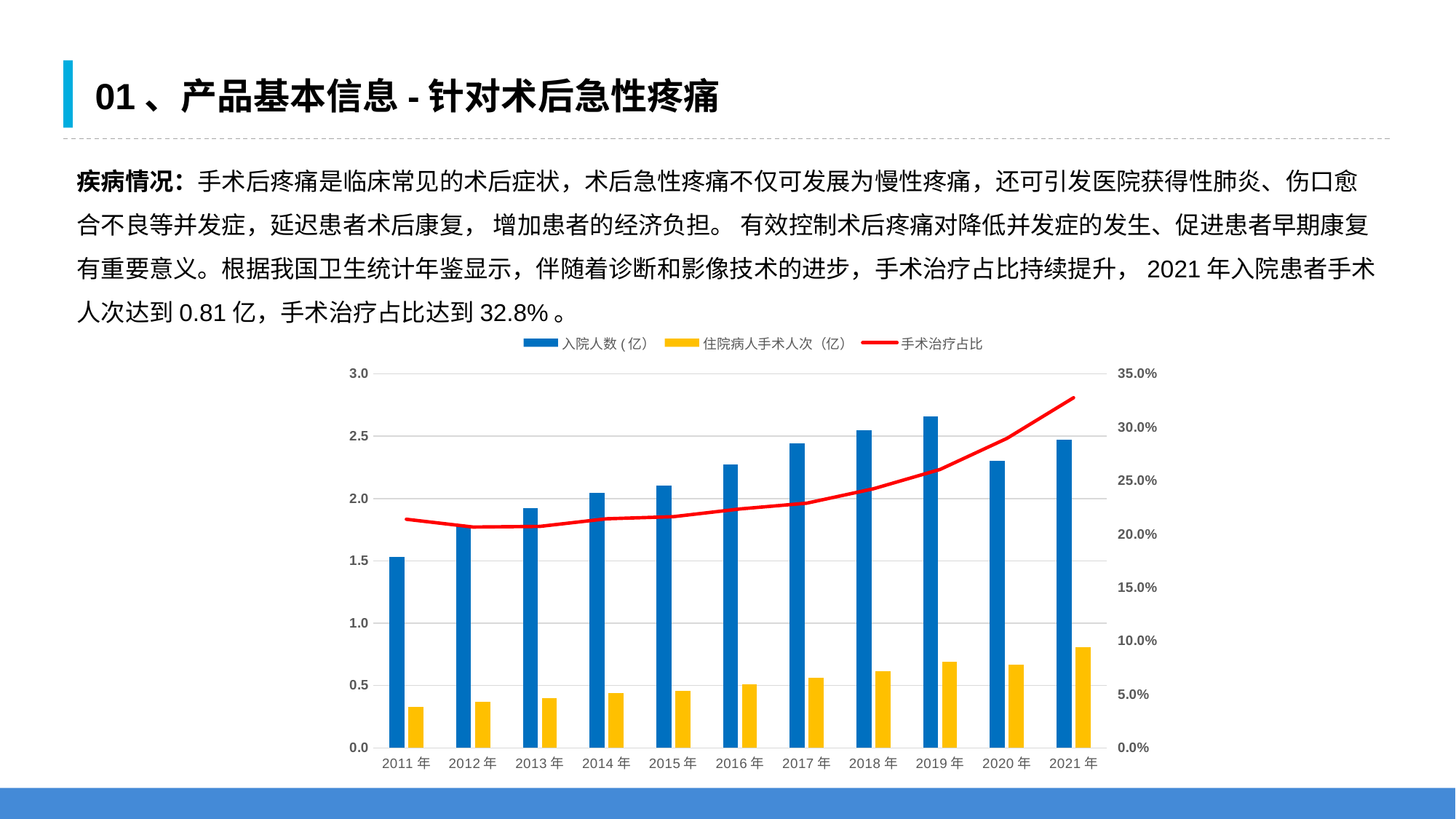

01、产品基本信息-针对术后急性疼痛
疾病情况：手术后疼痛是临床常见的术后症状，术后急性疼痛不仅可发展为慢性疼痛，还可引发医院获得性肺炎、伤口愈合不良等并发症，延迟患者术后康复， 增加患者的经济负担。 有效控制术后疼痛对降低并发症的发生、促进患者早期康复有重要意义。根据我国卫生统计年鉴显示，伴随着诊断和影像技术的进步，手术治疗占比持续提升，2021年入院患者手术人次达到0.81亿，手术治疗占比达到32.8%。

### Chart

| Category | 入院人数(亿） | 住院病人手术人次（亿） | 手术治疗占比 |
|---|---|---|---|
| 2011年 | 1.52976533 | 0.32728749 | 0.213946207030329 |
| 2012年 | 1.78570984 | 0.36902542 | 0.206654749687665 |
| 2013年 | 1.92154557 | 0.39827592 | 0.207268527074276 |
| 2014年 | 2.04411818 | 0.43829194 | 0.214416144960855 |
| 2015年 | 2.10537715 | 0.45557027 | 0.216384161859076 |
| 2016年 | 2.27278325 | 0.50821967 | 0.223611147257443 |
| 2017年 | 2.44358844 | 0.55957052 | 0.228995403170265 |
| 2018年 | 2.54543312 | 0.6171578 | 0.242456890794286 |
| 2019年 | 2.65961246 | 0.69304377 | 0.260580735134622 |
| 2020年 | 2.30128035 | 0.66637367 | 0.289566488498457 |
| 2021年 | 2.47318286 | 0.81031127 | 0.327639044854128 |